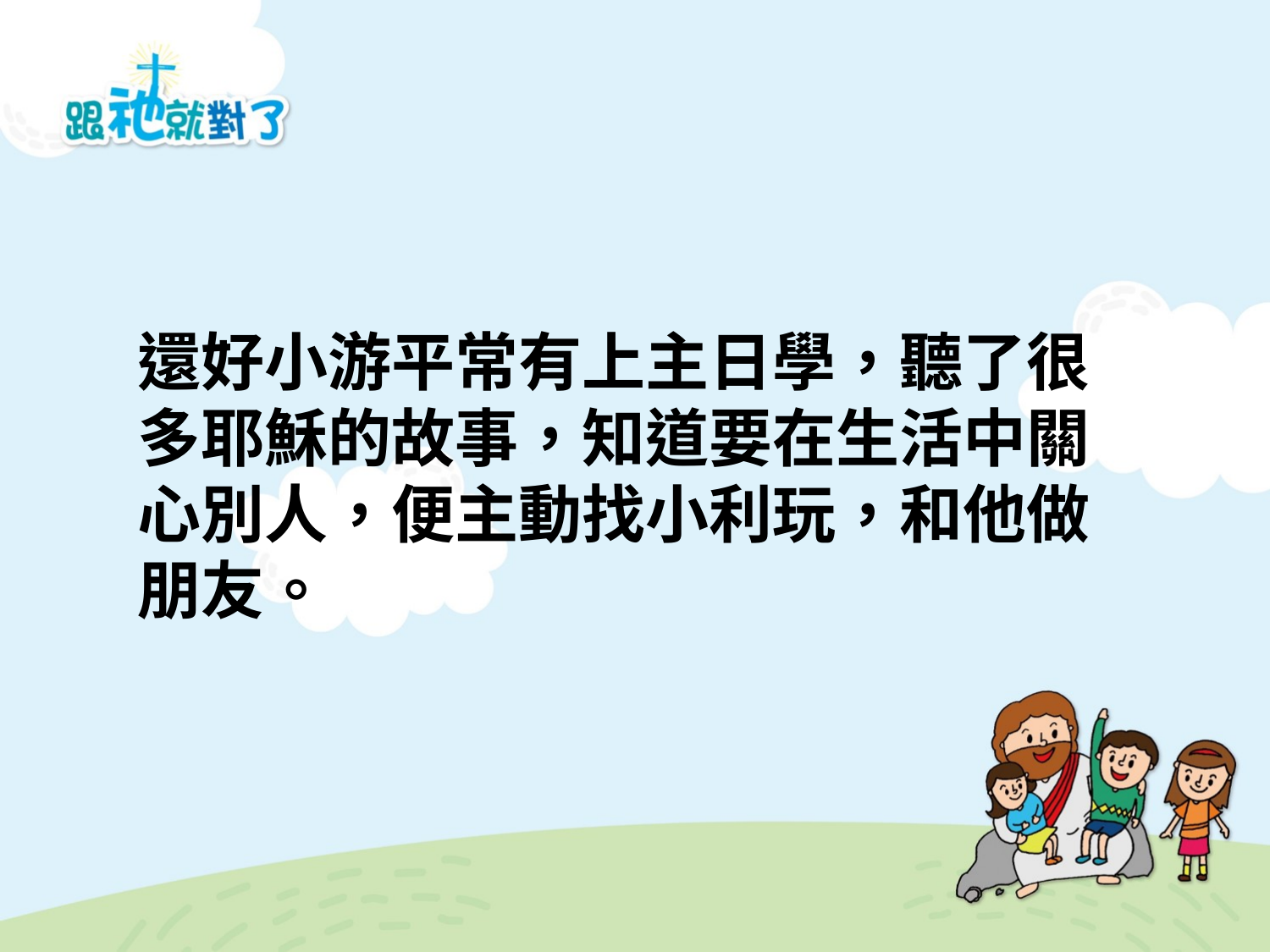

還好小游平常有上主日學，聽了很多耶穌的故事，知道要在生活中關心別人，便主動找小利玩，和他做朋友。